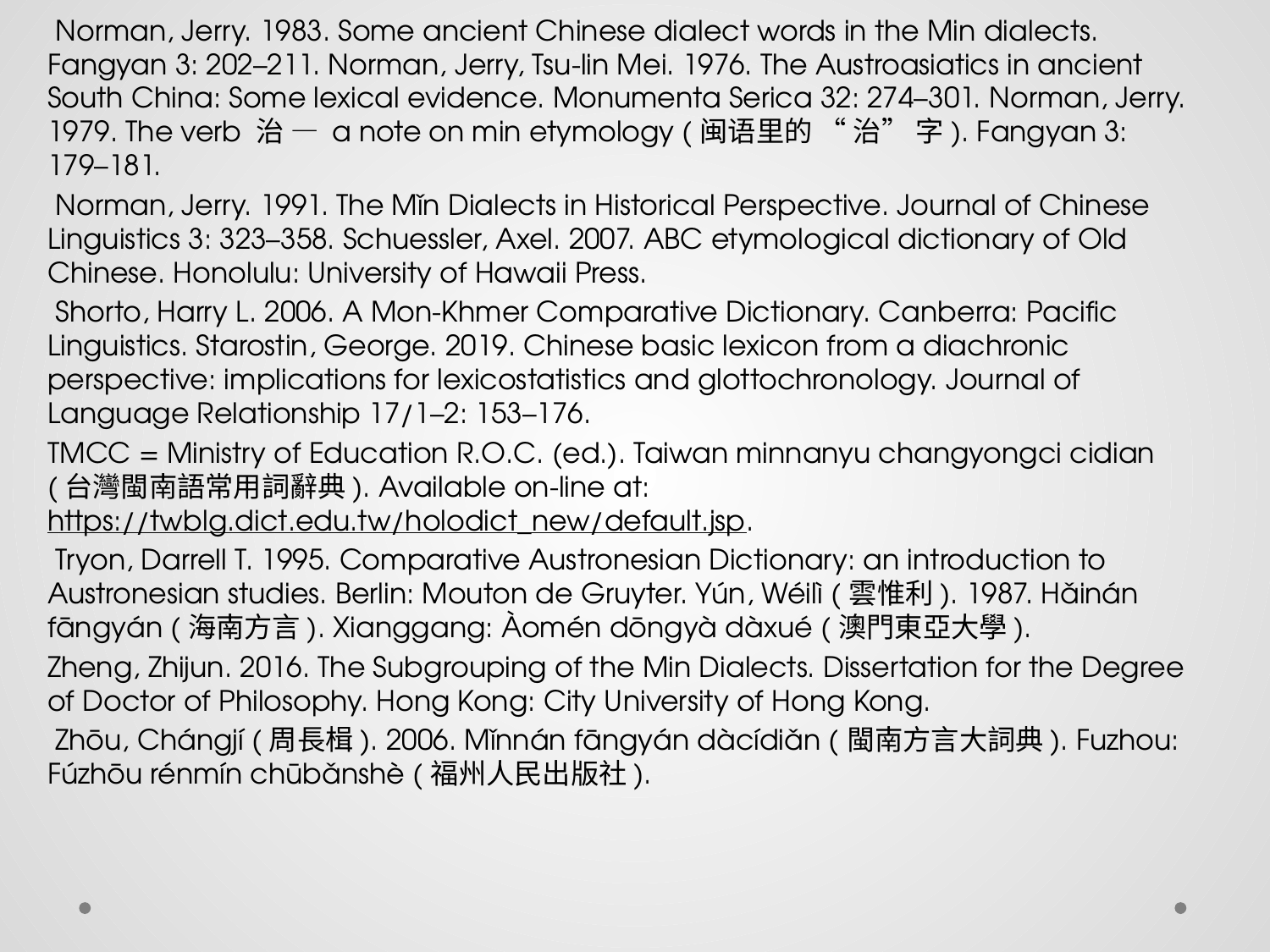

Norman, Jerry. 1983. Some ancient Chinese dialect words in the Min dialects. Fangyan 3: 202–211. Norman, Jerry, Tsu-lin Mei. 1976. The Austroasiatics in ancient South China: Some lexical evidence. Monumenta Serica 32: 274–301. Norman, Jerry. 1979. The verb 治 — a note on min etymology (闽语里的 “ 治” 字). Fangyan 3: 179–181.
 Norman, Jerry. 1991. The Mǐn Dialects in Historical Perspective. Journal of Chinese Linguistics 3: 323–358. Schuessler, Axel. 2007. ABC etymological dictionary of Old Chinese. Honolulu: University of Hawaii Press.
 Shorto, Harry L. 2006. A Mon-Khmer Comparative Dictionary. Canberra: Pacific Linguistics. Starostin, George. 2019. Chinese basic lexicon from a diachronic perspective: implications for lexicostatistics and glottochronology. Journal of Language Relationship 17/1–2: 153–176.
TMCC = Ministry of Education R.O.C. (ed.). Taiwan minnanyu changyongci cidian (台灣閩南語常用詞辭典). Available on-line at: https://twblg.dict.edu.tw/holodict_new/default.jsp.
 Tryon, Darrell T. 1995. Comparative Austronesian Dictionary: an introduction to Austronesian studies. Berlin: Mouton de Gruyter. Yún, Wéilì (雲惟利). 1987. Hǎinán fāngyán (海南方言). Xianggang: Àomén dōngyà dàxué (澳門東亞大學).
Zheng, Zhijun. 2016. The Subgrouping of the Min Dialects. Dissertation for the Degree of Doctor of Philosophy. Hong Kong: City University of Hong Kong.
 Zhōu, Chángjí (周長楫). 2006. Mǐnnán fāngyán dàcídiǎn (閩南方言大詞典). Fuzhou: Fúzhōu rénmín chūbǎnshè (福州人民出版社).